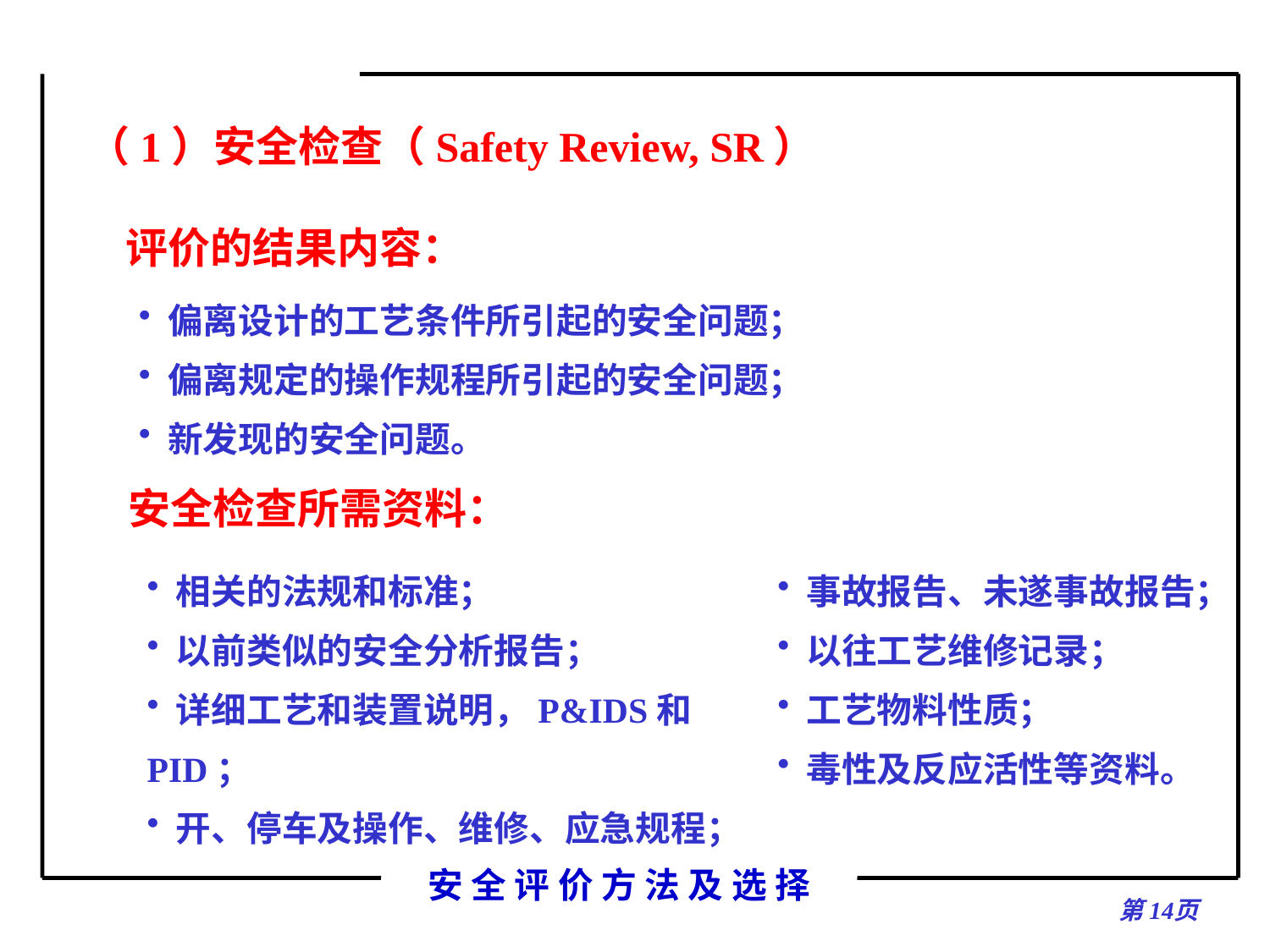

（1）安全检查（Safety Review, SR）
    评价的结果内容：
 偏离设计的工艺条件所引起的安全问题；
 偏离规定的操作规程所引起的安全问题；
 新发现的安全问题。
安全检查所需资料：
 相关的法规和标准；
 以前类似的安全分析报告；
 详细工艺和装置说明，P&IDS和PID；
 开、停车及操作、维修、应急规程；
 事故报告、未遂事故报告；
 以往工艺维修记录；
 工艺物料性质；
 毒性及反应活性等资料。
第14页